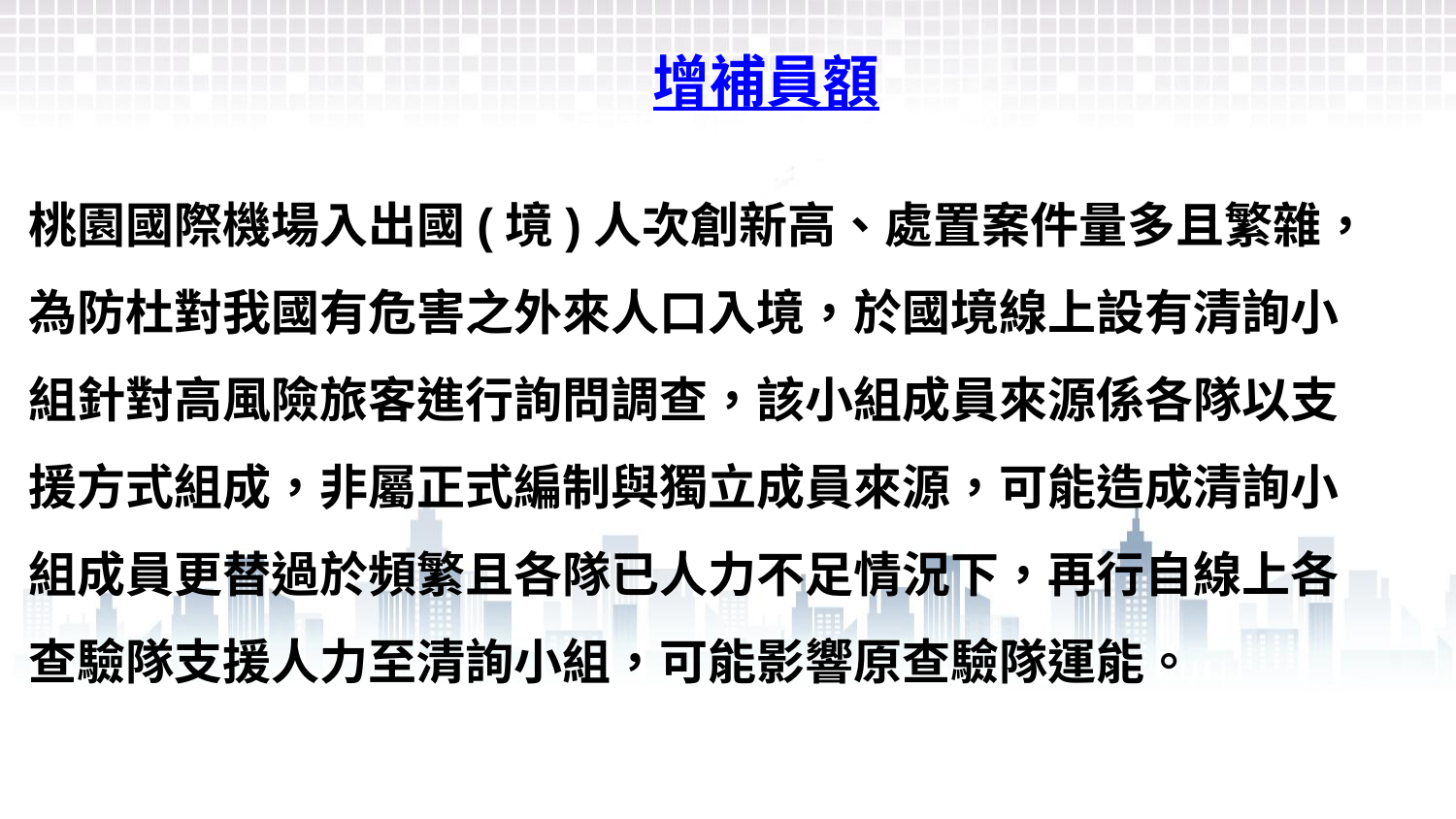

增補員額
桃園國際機場入出國(境)人次創新高、處置案件量多且繁雜，為防杜對我國有危害之外來人口入境，於國境線上設有清詢小組針對高風險旅客進行詢問調查，該小組成員來源係各隊以支援方式組成，非屬正式編制與獨立成員來源，可能造成清詢小組成員更替過於頻繁且各隊已人力不足情況下，再行自線上各查驗隊支援人力至清詢小組，可能影響原查驗隊運能。